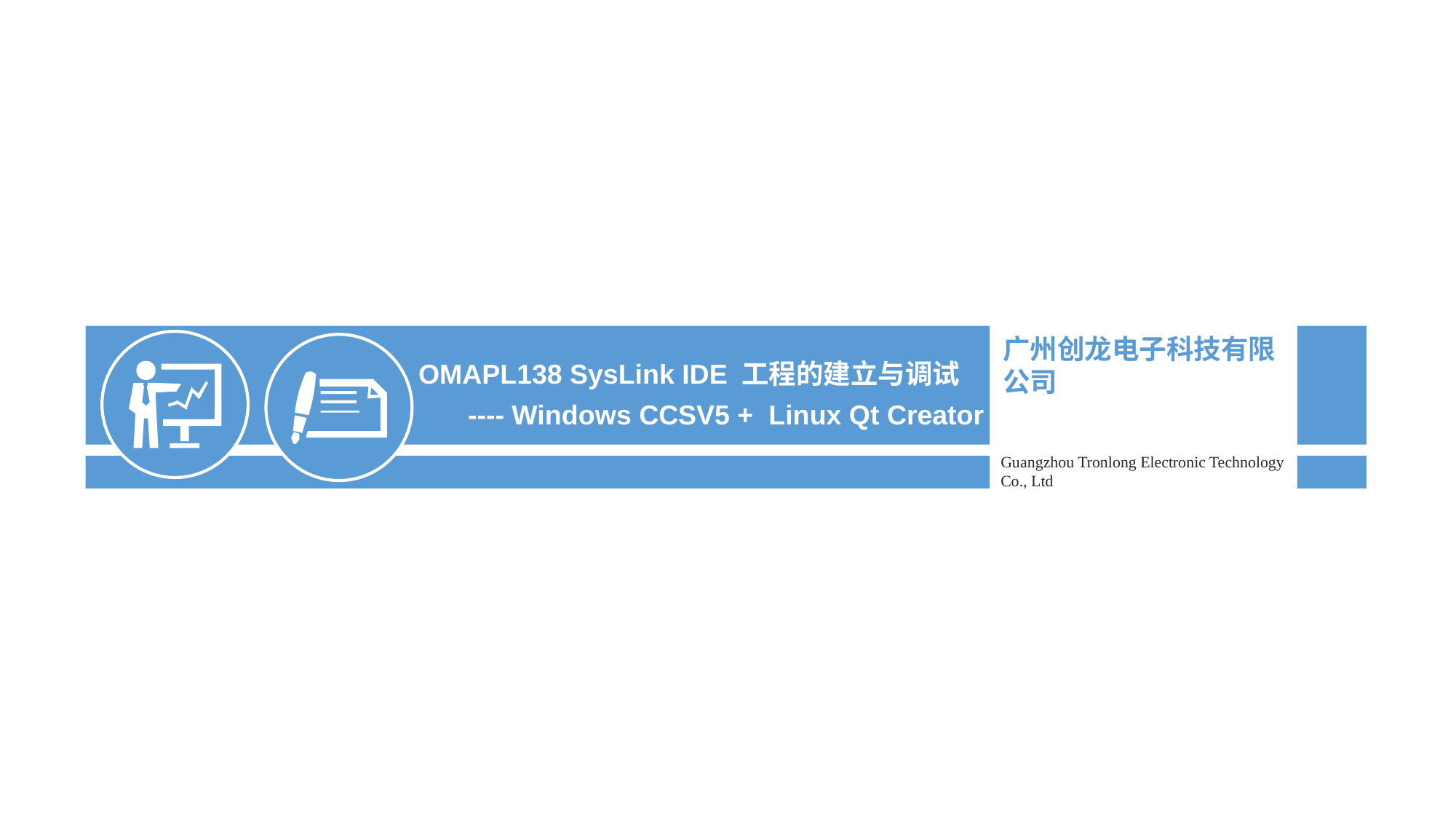

OMAPL138 SysLink IDE 工程的建立与调试
    ---- Windows CCSV5 +  Linux Qt Creator

广州创龙电子科技有限公司

Guangzhou Tronlong Electronic Technology Co., Ltd